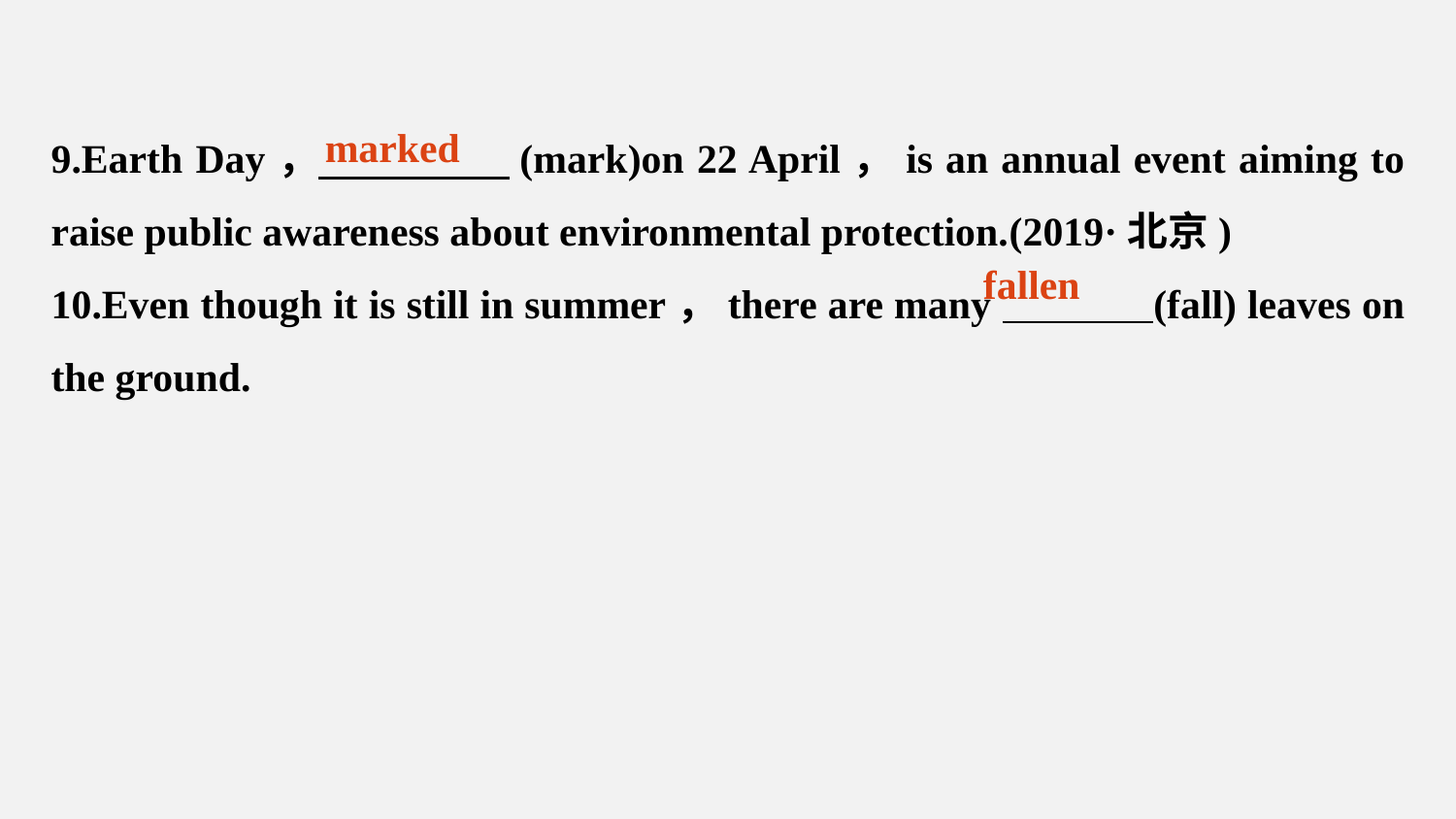

9.Earth Day，                (mark)on 22 April，is an annual event aiming to raise public awareness about environmental protection.(2019·北京)
10.Even though it is still in summer，there are many               (fall) leaves on the ground.
marked
fallen